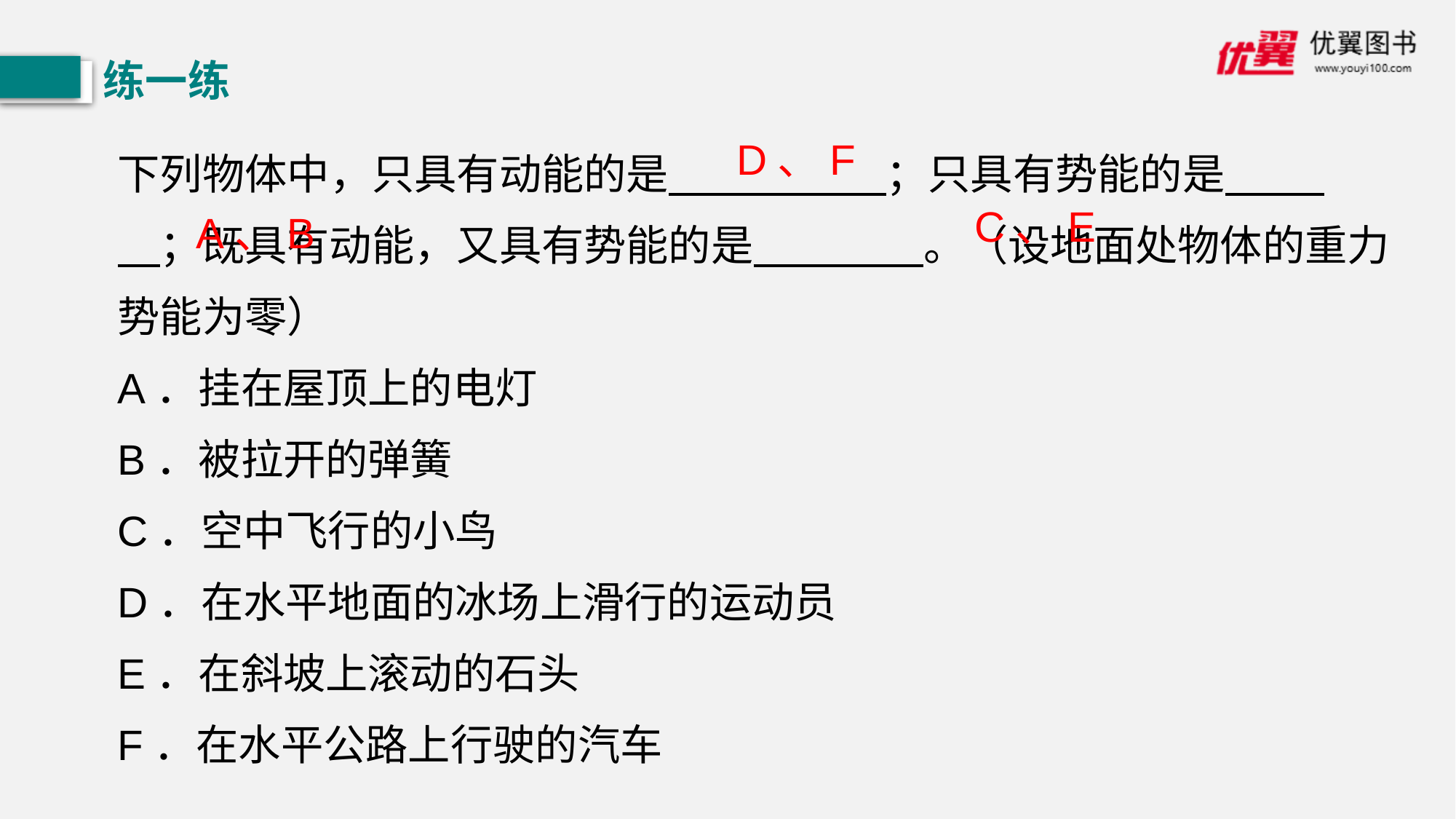

练一练

下列物体中，只具有动能的是　              　；只具有势能的是　       　；既具有动能，又具有势能的是　         　。（设地面处物体的重力势能为零）
A．挂在屋顶上的电灯
B．被拉开的弹簧
C．空中飞行的小鸟
D．在水平地面的冰场上滑行的运动员
E．在斜坡上滚动的石头
F．在水平公路上行驶的汽车
D、F
C、E
A、B